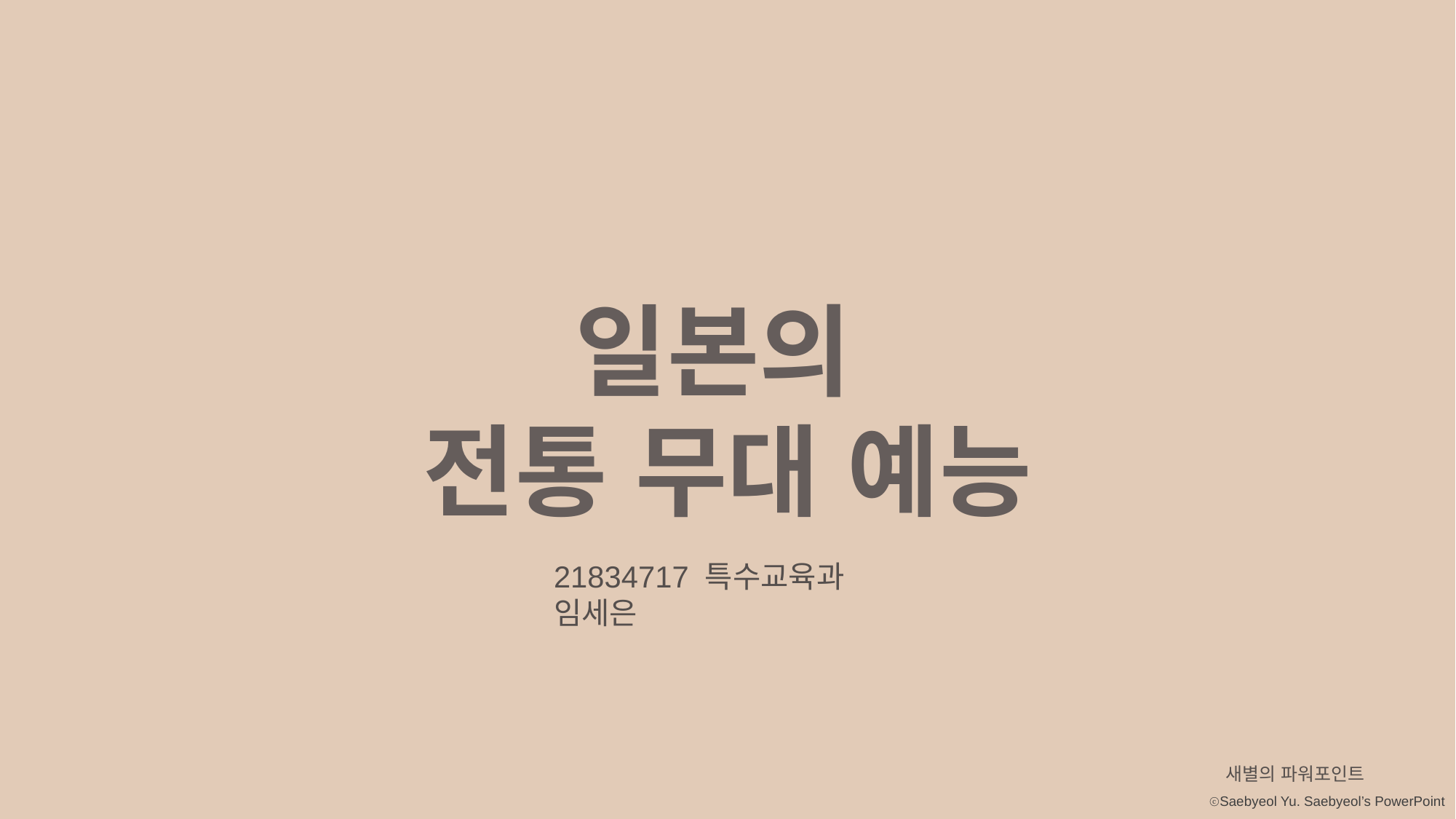

일본의
전통 무대 예능
21834717 특수교육과 임세은
새별의 파워포인트